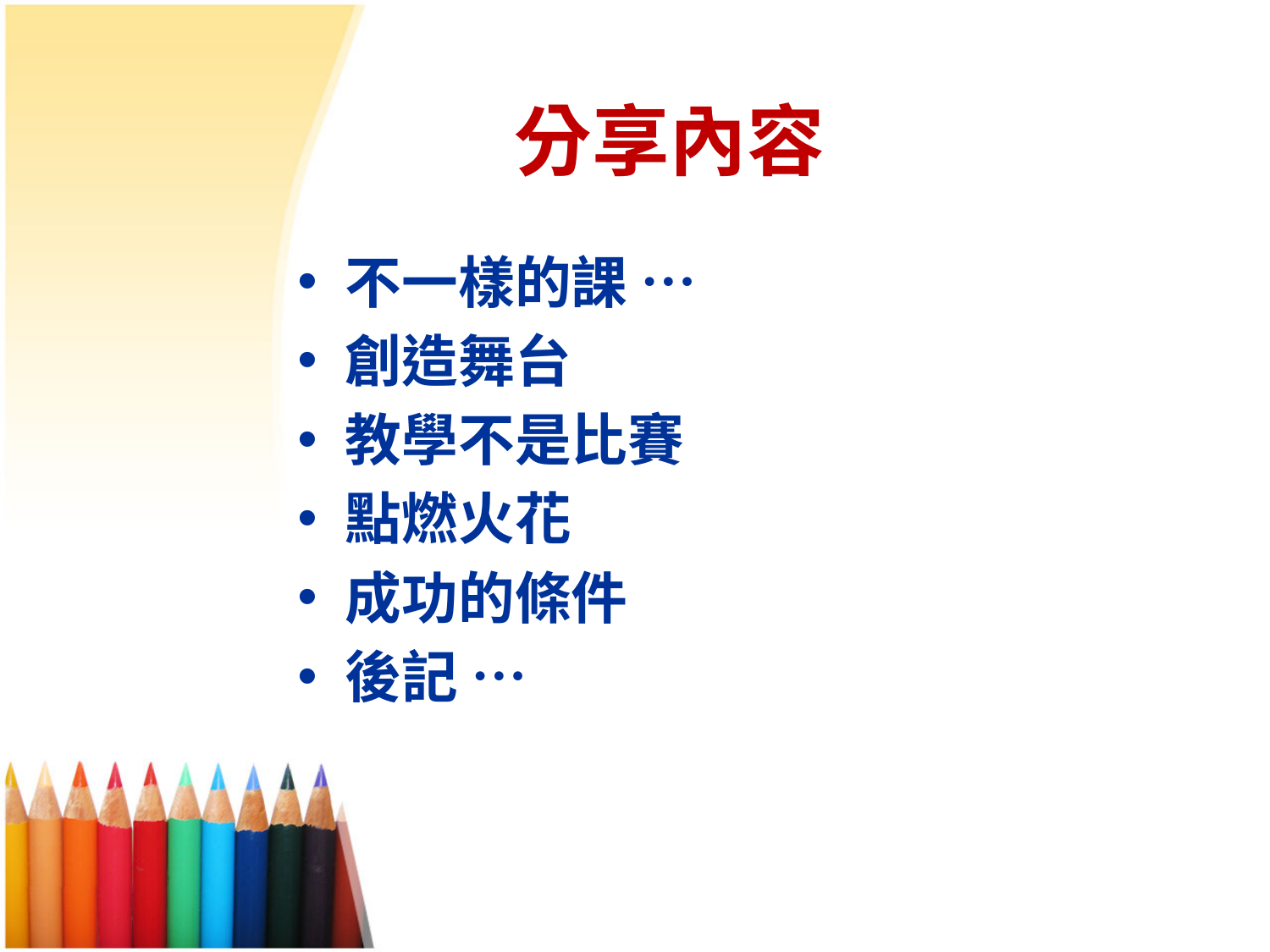

# 分享內容
不一樣的課 …
創造舞台
教學不是比賽
點燃火花
成功的條件
後記 …